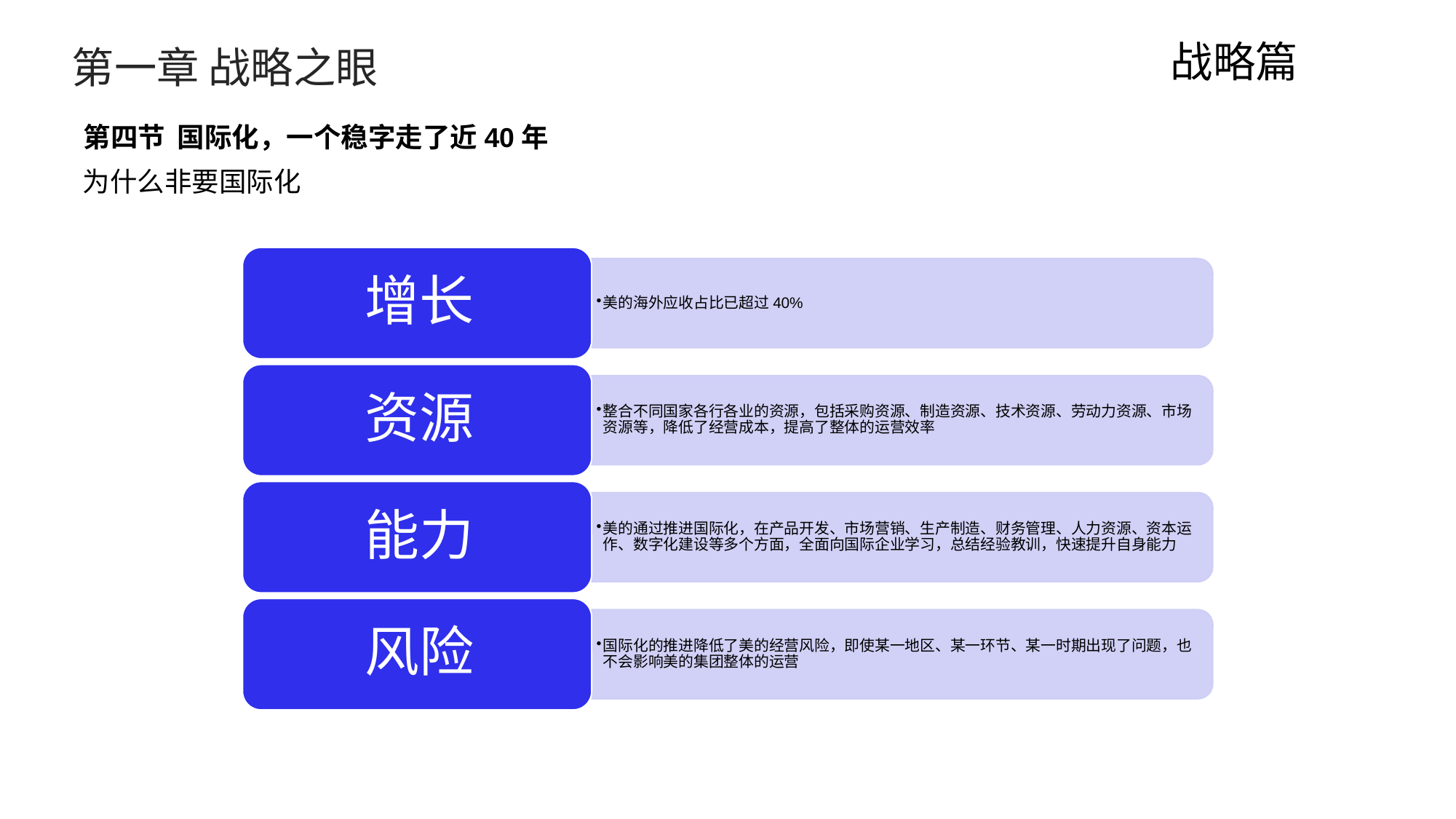

战略篇
第一章 战略之眼
第四节  国际化，一个稳字走了近40年
为什么非要国际化
美的海外应收占比已超过40%
增长
整合不同国家各行各业的资源，包括采购资源、制造资源、技术资源、劳动力资源、市场资源等，降低了经营成本，提高了整体的运营效率
资源
美的通过推进国际化，在产品开发、市场营销、生产制造、财务管理、人力资源、资本运作、数字化建设等多个方面，全面向国际企业学习，总结经验教训，快速提升自身能力
能力
国际化的推进降低了美的经营风险，即使某一地区、某一环节、某一时期出现了问题，也不会影响美的集团整体的运营
风险